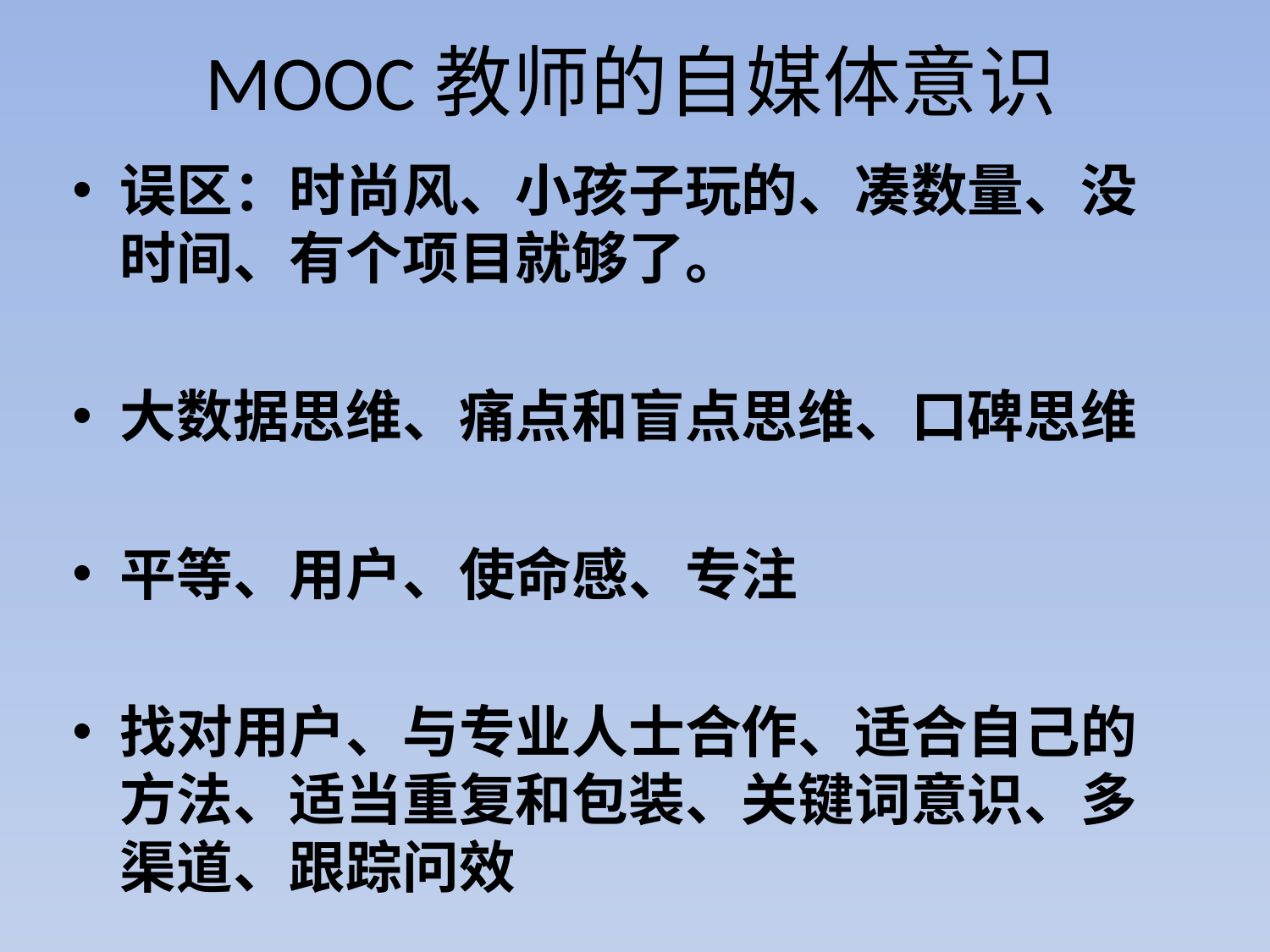

# MOOC教师的自媒体意识
误区：时尚风、小孩子玩的、凑数量、没时间、有个项目就够了。

大数据思维、痛点和盲点思维、口碑思维

平等、用户、使命感、专注

找对用户、与专业人士合作、适合自己的方法、适当重复和包装、关键词意识、多渠道、跟踪问效